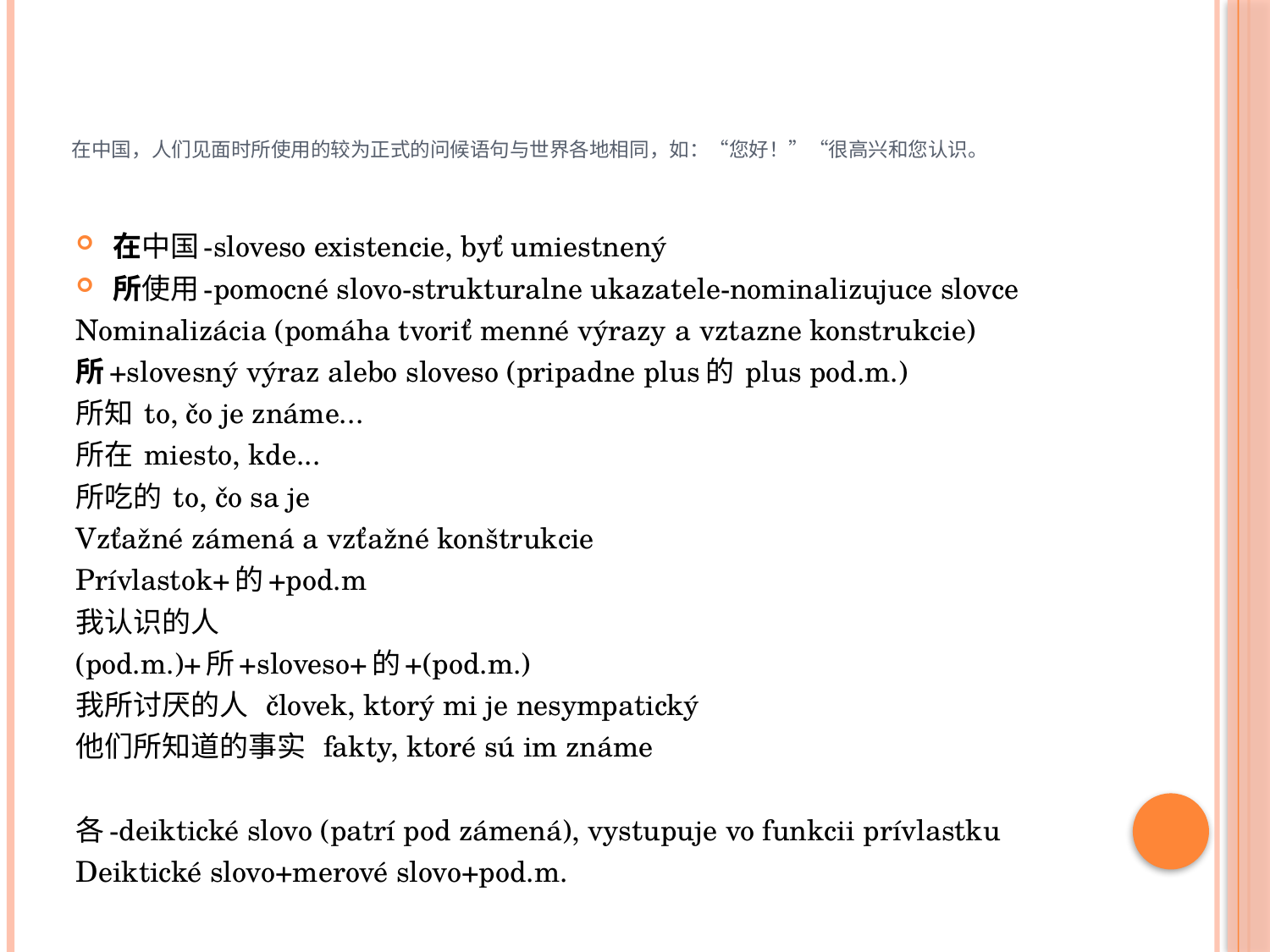

# 在中国，人们见面时所使用的较为正式的问候语句与世界各地相同，如：“您好！”“很高兴和您认识。
在中国-sloveso existencie, byť umiestnený
所使用-pomocné slovo-strukturalne ukazatele-nominalizujuce slovce
Nominalizácia (pomáha tvoriť menné výrazy a vztazne konstrukcie)
所+slovesný výraz alebo sloveso (pripadne plus的 plus pod.m.)
所知 to, čo je známe...
所在 miesto, kde...
所吃的 to, čo sa je
Vzťažné zámená a vzťažné konštrukcie
Prívlastok+的+pod.m
我认识的人
(pod.m.)+所+sloveso+的+(pod.m.)
我所讨厌的人  človek, ktorý mi je nesympatický
他们所知道的事实  fakty, ktoré sú im známe

各-deiktické slovo (patrí pod zámená), vystupuje vo funkcii prívlastku
Deiktické slovo+merové slovo+pod.m.